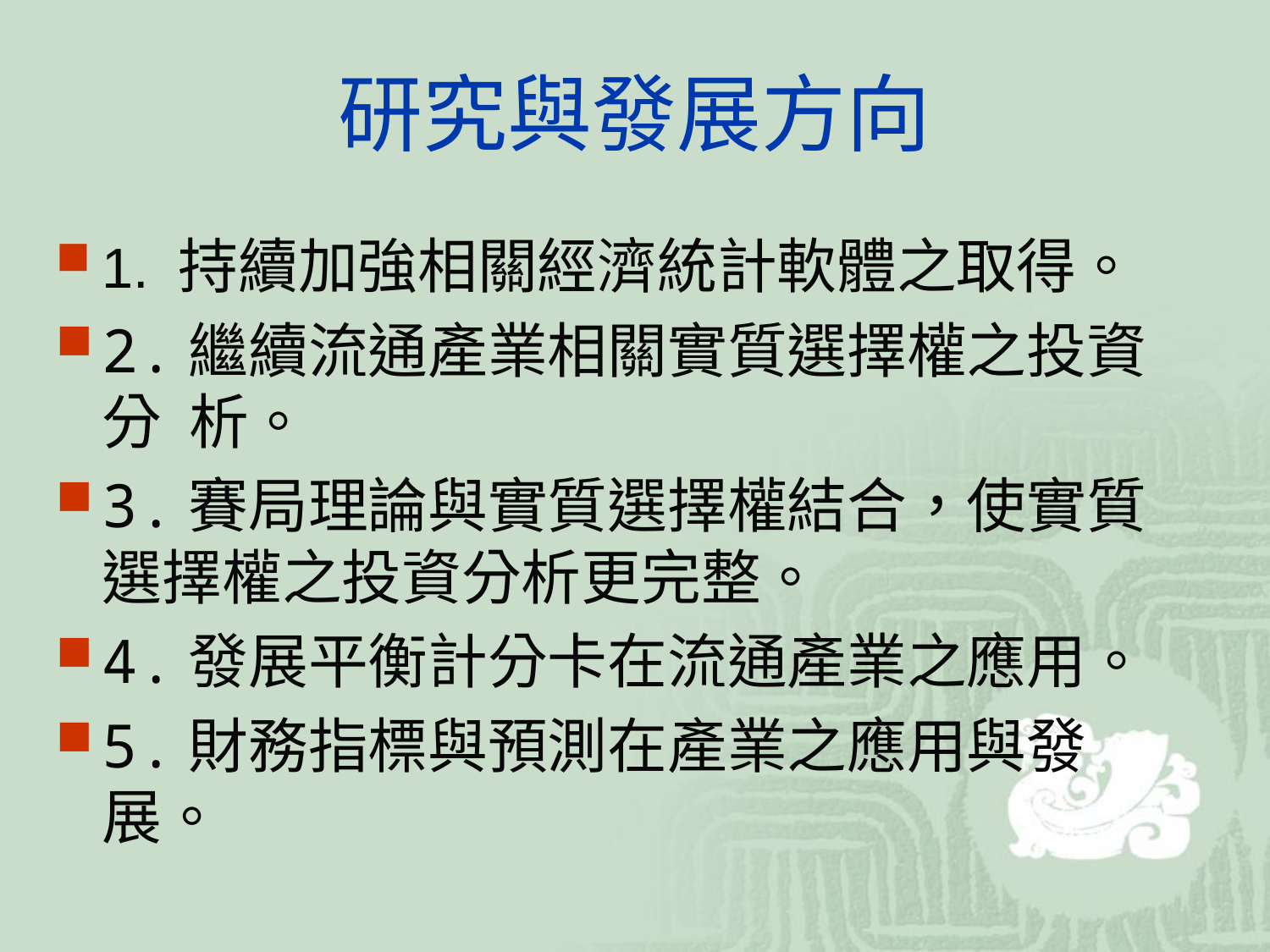

# 研究與發展方向
1. 持續加強相關經濟統計軟體之取得。
2.繼續流通產業相關實質選擇權之投資分  析。
3.賽局理論與實質選擇權結合，使實質選擇權之投資分析更完整。
4.發展平衡計分卡在流通產業之應用。
5.財務指標與預測在產業之應用與發展。